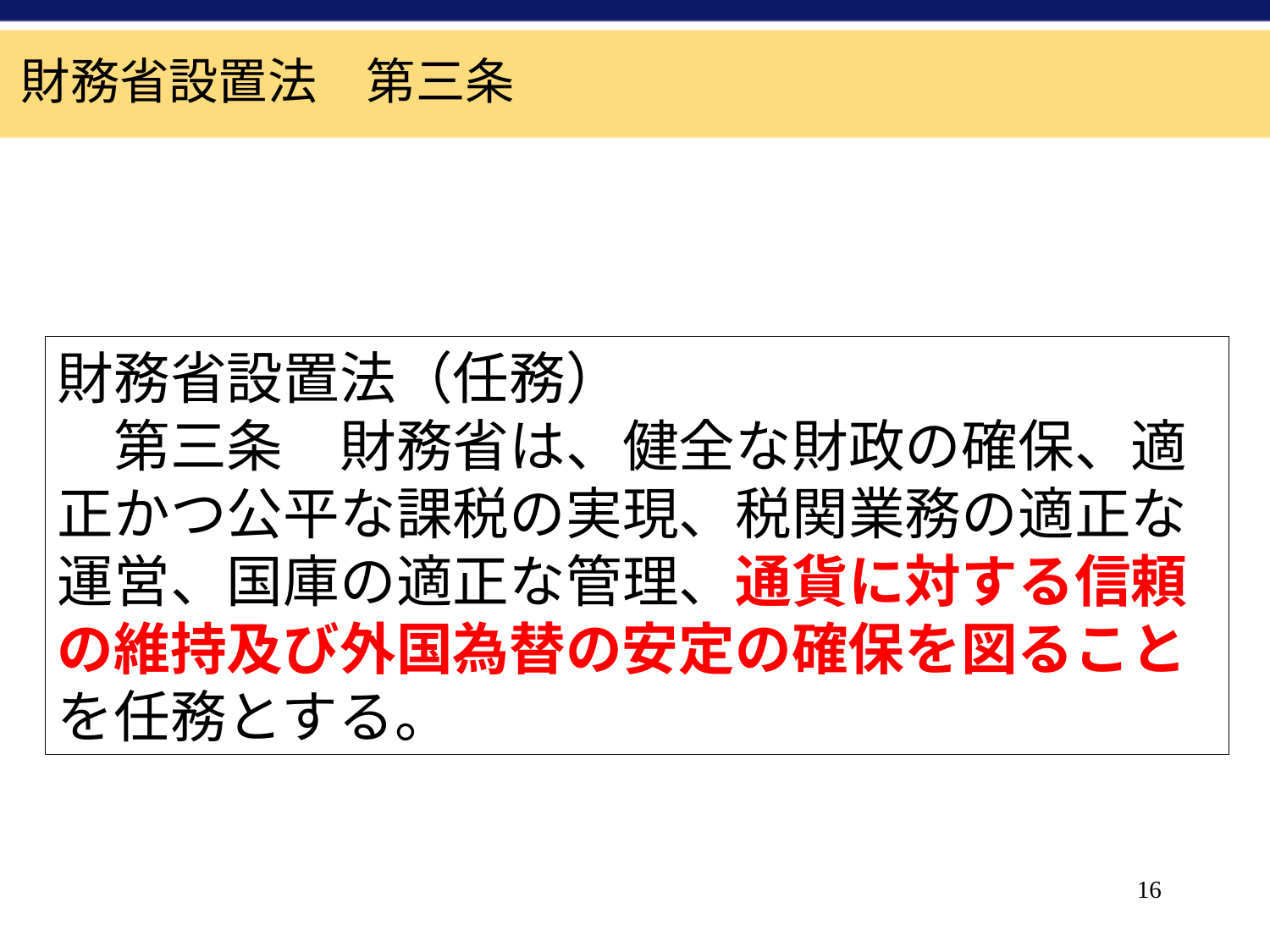

財務省設置法　第三条
財務省設置法（任務）
　第三条　財務省は、健全な財政の確保、適正かつ公平な課税の実現、税関業務の適正な運営、国庫の適正な管理、通貨に対する信頼の維持及び外国為替の安定の確保を図ることを任務とする。
16